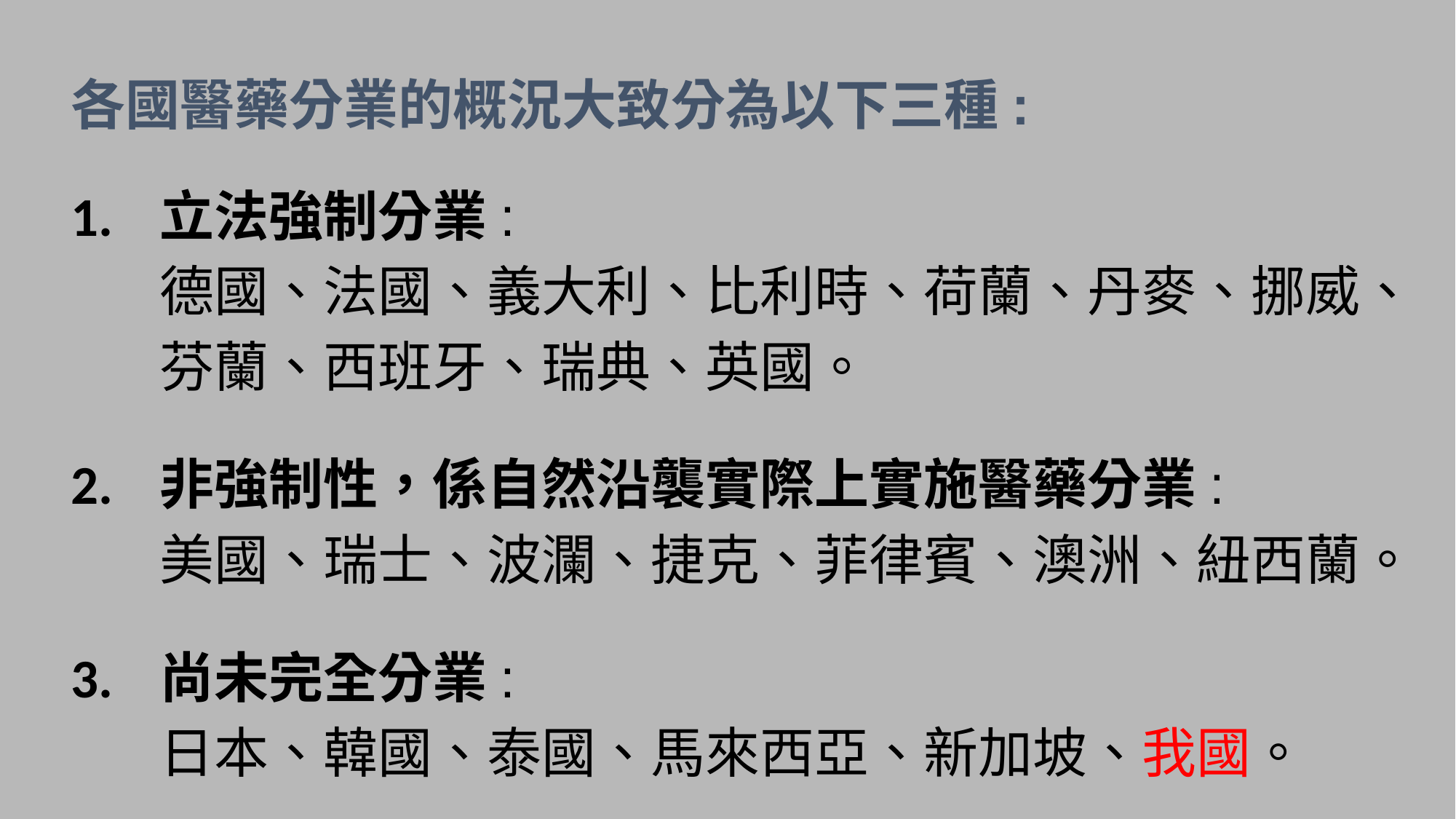

各國醫藥分業的概況大致分為以下三種:
# 立法強制分業: 德國、法國、義大利、比利時、荷蘭、丹麥、挪威、芬蘭、西班牙、瑞典、英國。
非強制性，係自然沿襲實際上實施醫藥分業:
美國、瑞士、波瀾、捷克、菲律賓、澳洲、紐西蘭。
尚未完全分業:
日本、韓國、泰國、馬來西亞、新加坡、我國。